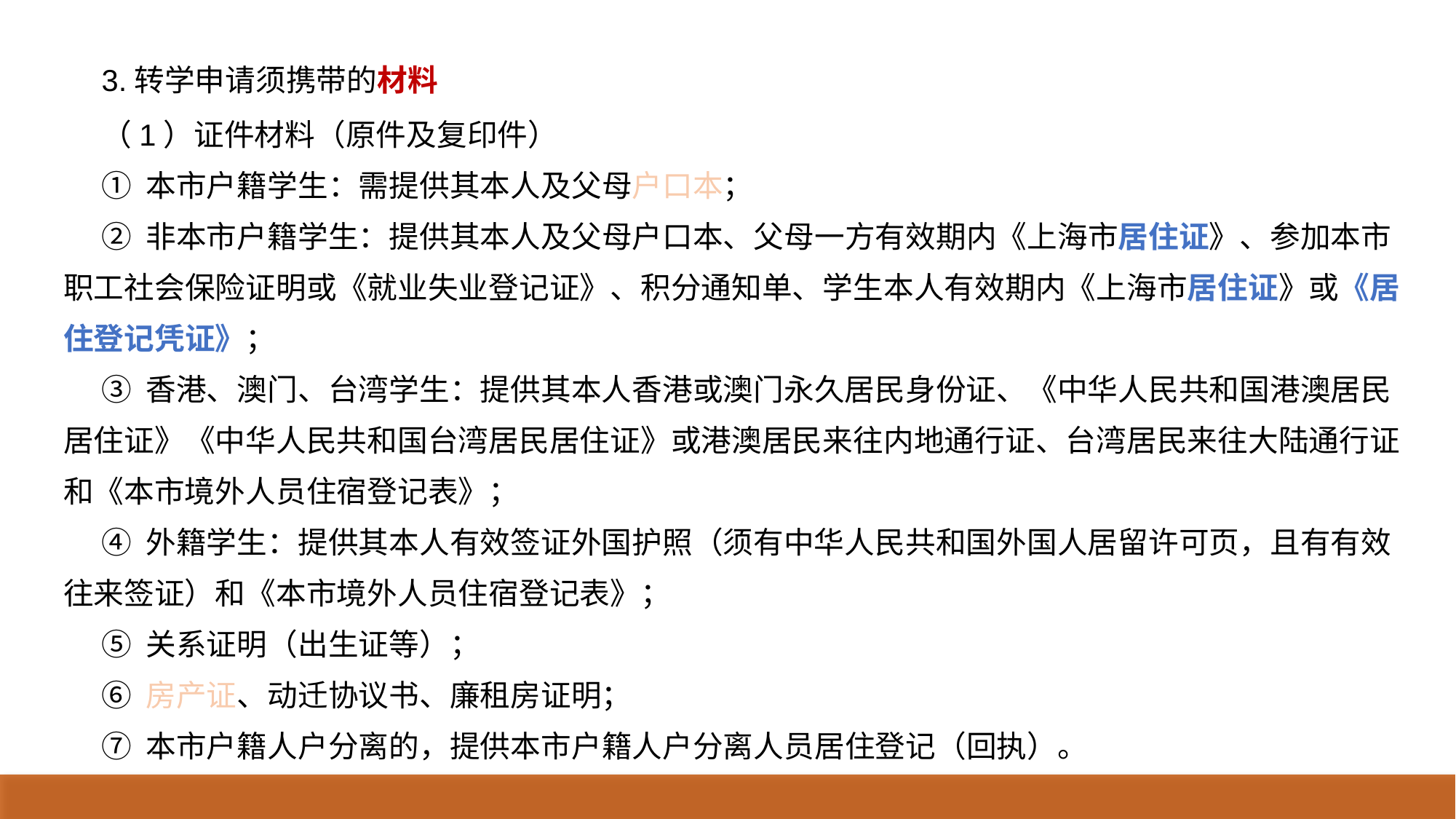

3.转学申请须携带的材料
（1）证件材料（原件及复印件）
① 本市户籍学生：需提供其本人及父母户口本；
② 非本市户籍学生：提供其本人及父母户口本、父母一方有效期内《上海市居住证》、参加本市职工社会保险证明或《就业失业登记证》、积分通知单、学生本人有效期内《上海市居住证》或《居住登记凭证》；
③ 香港、澳门、台湾学生：提供其本人香港或澳门永久居民身份证、《中华人民共和国港澳居民居住证》《中华人民共和国台湾居民居住证》或港澳居民来往内地通行证、台湾居民来往大陆通行证和《本市境外人员住宿登记表》；
④ 外籍学生：提供其本人有效签证外国护照（须有中华人民共和国外国人居留许可页，且有有效往来签证）和《本市境外人员住宿登记表》；
⑤ 关系证明（出生证等）；
⑥ 房产证、动迁协议书、廉租房证明；
⑦ 本市户籍人户分离的，提供本市户籍人户分离人员居住登记（回执）。